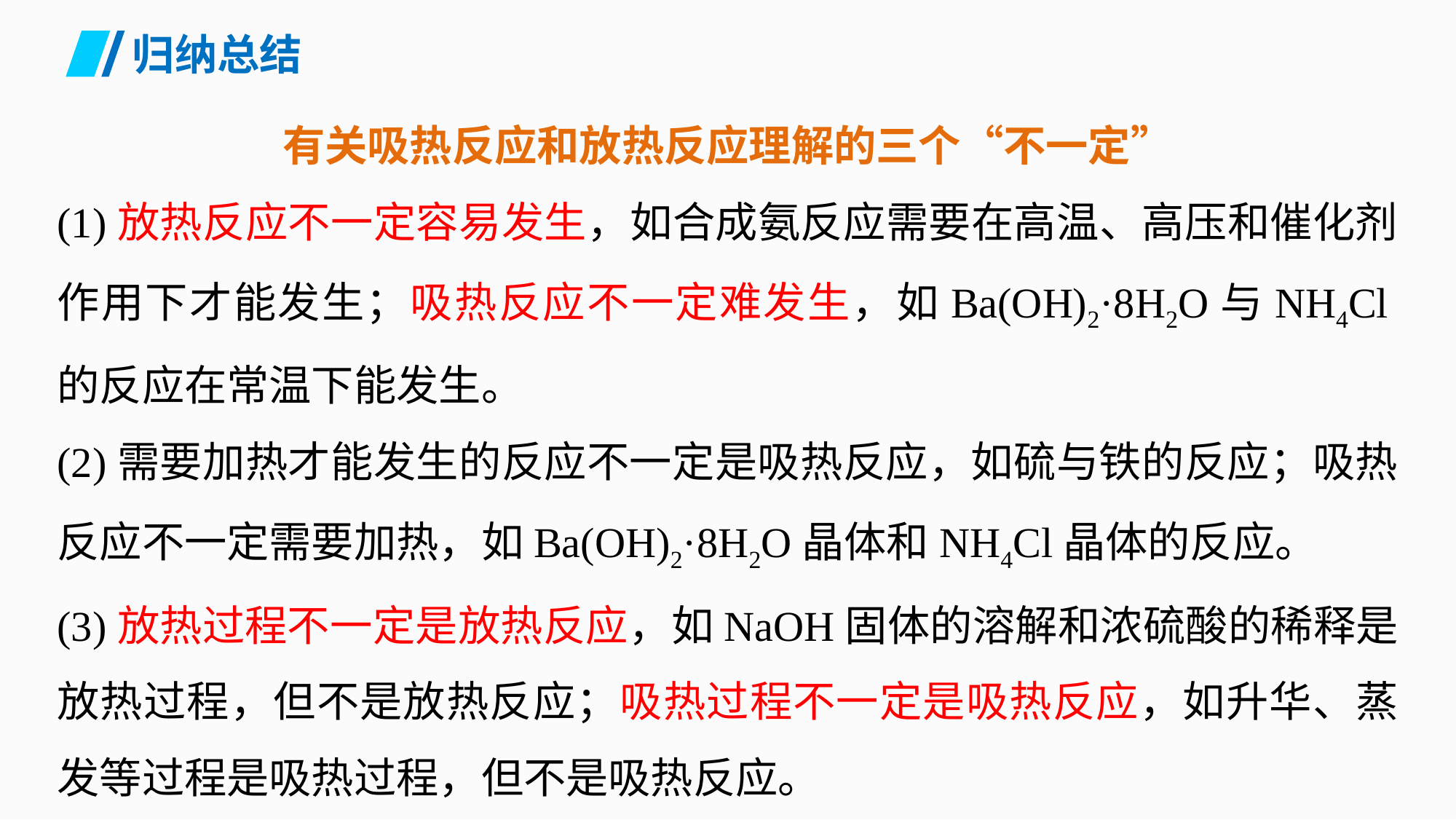

归纳总结

有关吸热反应和放热反应理解的三个“不一定”
(1)放热反应不一定容易发生，如合成氨反应需要在高温、高压和催化剂作用下才能发生；吸热反应不一定难发生，如Ba(OH)2·8H2O与NH4Cl的反应在常温下能发生。
(2)需要加热才能发生的反应不一定是吸热反应，如硫与铁的反应；吸热反应不一定需要加热，如Ba(OH)2·8H2O晶体和NH4Cl晶体的反应。
(3)放热过程不一定是放热反应，如NaOH固体的溶解和浓硫酸的稀释是放热过程，但不是放热反应；吸热过程不一定是吸热反应，如升华、蒸发等过程是吸热过程，但不是吸热反应。